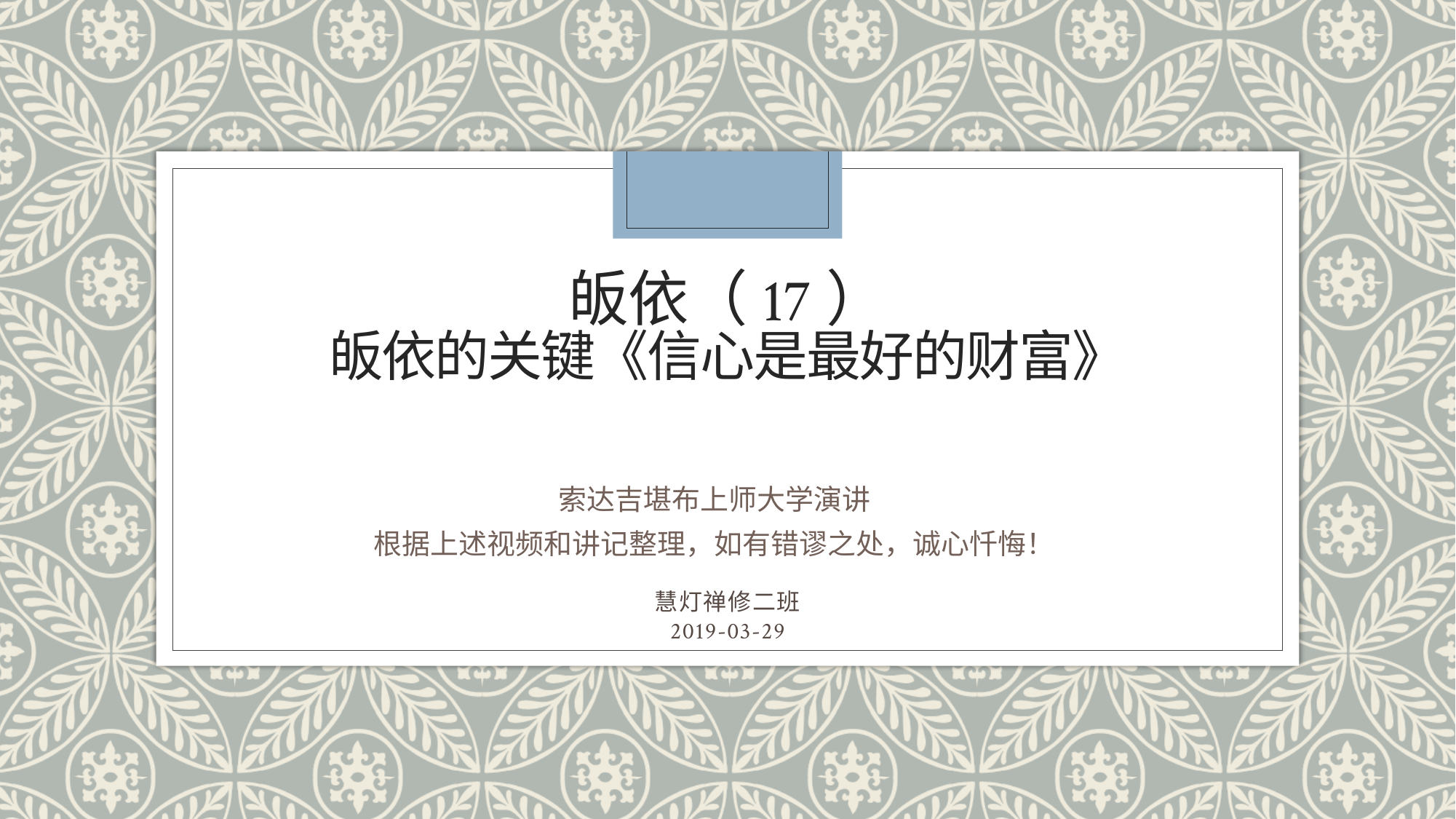

# 皈依（17） 皈依的关键《信心是最好的财富》

索达吉堪布上师大学演讲
根据上述视频和讲记整理，如有错谬之处，诚心忏悔！

慧灯禅修二班
2019-03-29